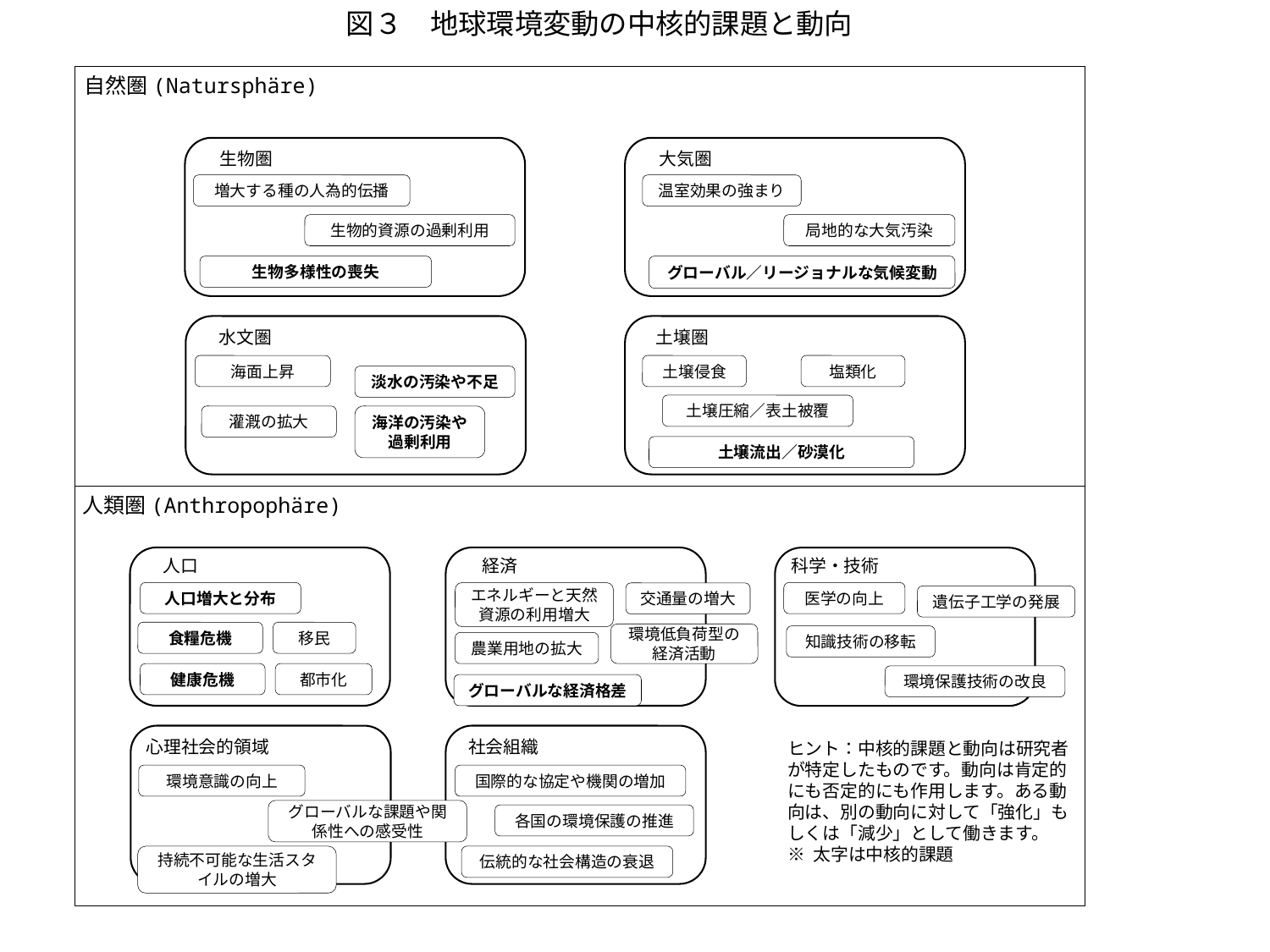

図３　地球環境変動の中核的課題と動向

自然圏(Natursphäre)

生物圏

大気圏
増大する種の人為的伝播
温室効果の強まり
生物的資源の過剰利用
局地的な大気汚染
生物多様性の喪失
グローバル／リージョナルな気候変動
水文圏

土壌圏

海面上昇
土壌侵食
塩類化
淡水の汚染や不足
土壌圧縮／表土被覆
灌漑の拡大
海洋の汚染や過剰利用
土壌流出／砂漠化

人類圏(Anthropophäre)
人口
経済
科学・技術

エネルギーと天然資源の利用増大
医学の向上
人口増大と分布
交通量の増大
遺伝子工学の発展
食糧危機
移民
環境低負荷型の経済活動
知識技術の移転
農業用地の拡大
健康危機
都市化
環境保護技術の改良
グローバルな経済格差

心理社会的領域
社会組織

ヒント：中核的課題と動向は研究者が特定したものです。動向は肯定的にも否定的にも作用します。ある動向は、別の動向に対して「強化」もしくは「減少」として働きます。
※ 太字は中核的課題
環境意識の向上
国際的な協定や機関の増加
グローバルな課題や関係性への感受性
各国の環境保護の推進
持続不可能な生活スタイルの増大
伝統的な社会構造の衰退